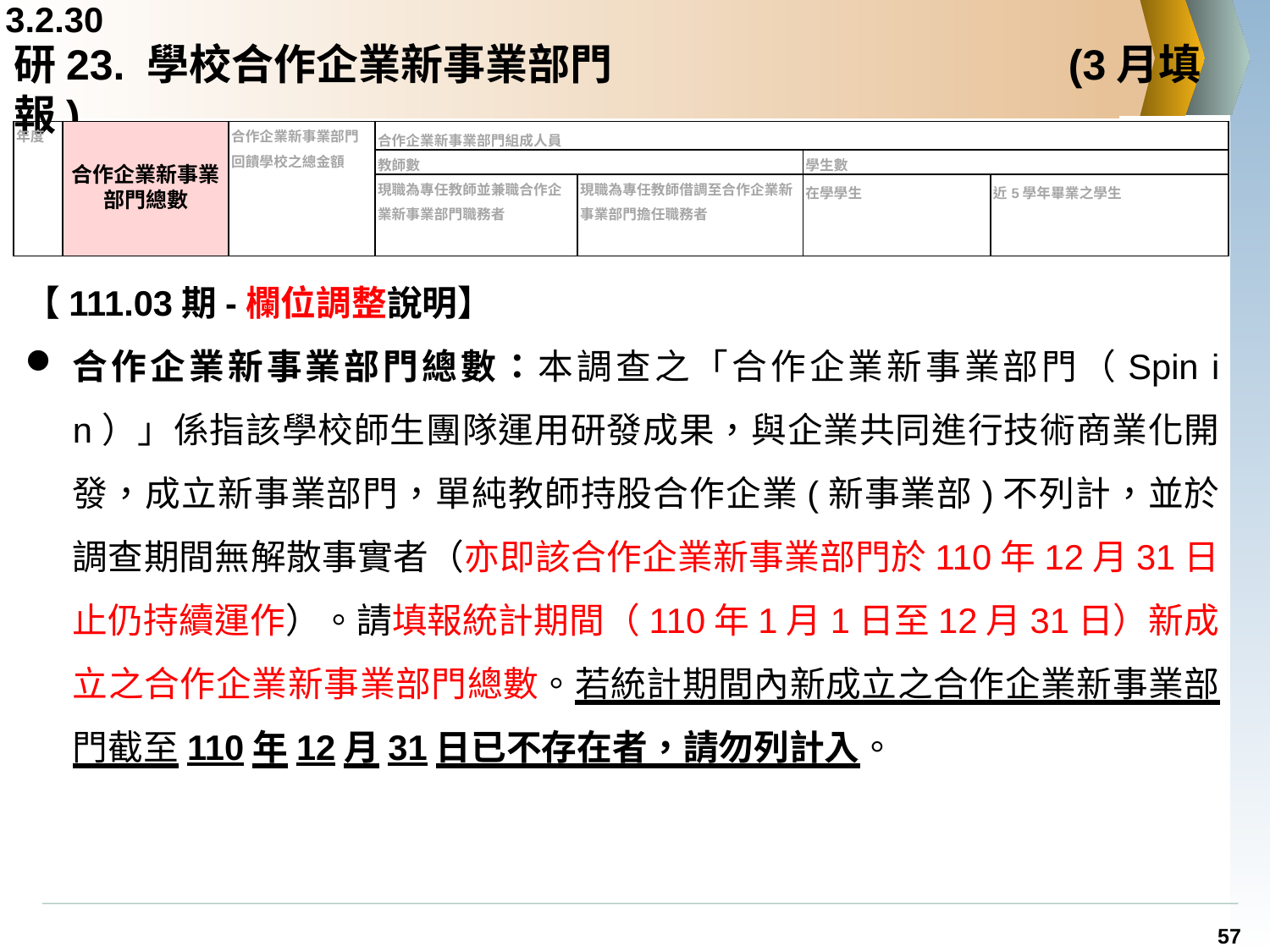

3.2.30
# 研23. 學校合作企業新事業部門				   (3月填報)
| 年度 | 合作企業新事業部門總數 | 合作企業新事業部門回饋學校之總金額 | 合作企業新事業部門組成人員 |  |  |  |
| --- | --- | --- | --- | --- | --- | --- |
|  |  |  | 教師數 |  | 學生數 |  |
|  |  |  | 現職為專任教師並兼職合作企業新事業部門職務者 | 現職為專任教師借調至合作企業新事業部門擔任職務者 | 在學學生 | 近5學年畢業之學生 |
【111.03期-欄位調整說明】
合作企業新事業部門總數：本調查之「合作企業新事業部門（Spin in）」係指該學校師生團隊運用研發成果，與企業共同進行技術商業化開發，成立新事業部門，單純教師持股合作企業(新事業部)不列計，並於調查期間無解散事實者（亦即該合作企業新事業部門於110年12月31日止仍持續運作）。請填報統計期間（110年1月1日至12月31日）新成立之合作企業新事業部門總數。若統計期間內新成立之合作企業新事業部門截至110年12月31日已不存在者，請勿列計入。